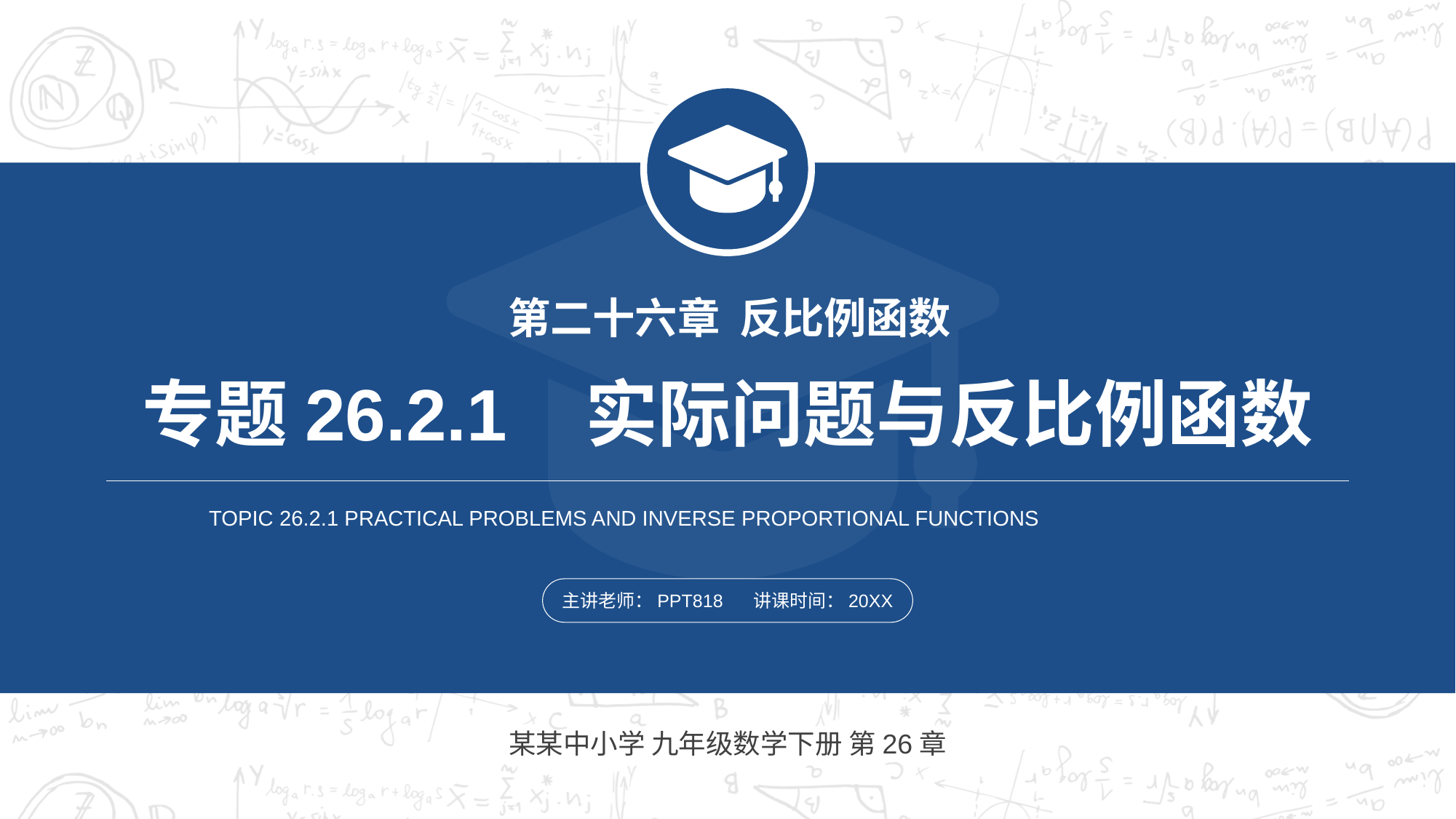

BY YUSHEN

第二十六章  反比例函数
专题26.2.1   实际问题与反比例函数
TOPIC 26.2.1 PRACTICAL PROBLEMS AND INVERSE PROPORTIONAL FUNCTIONS

主讲老师：PPT818     讲课时间：20XX
某某中小学 九年级数学下册 第26章